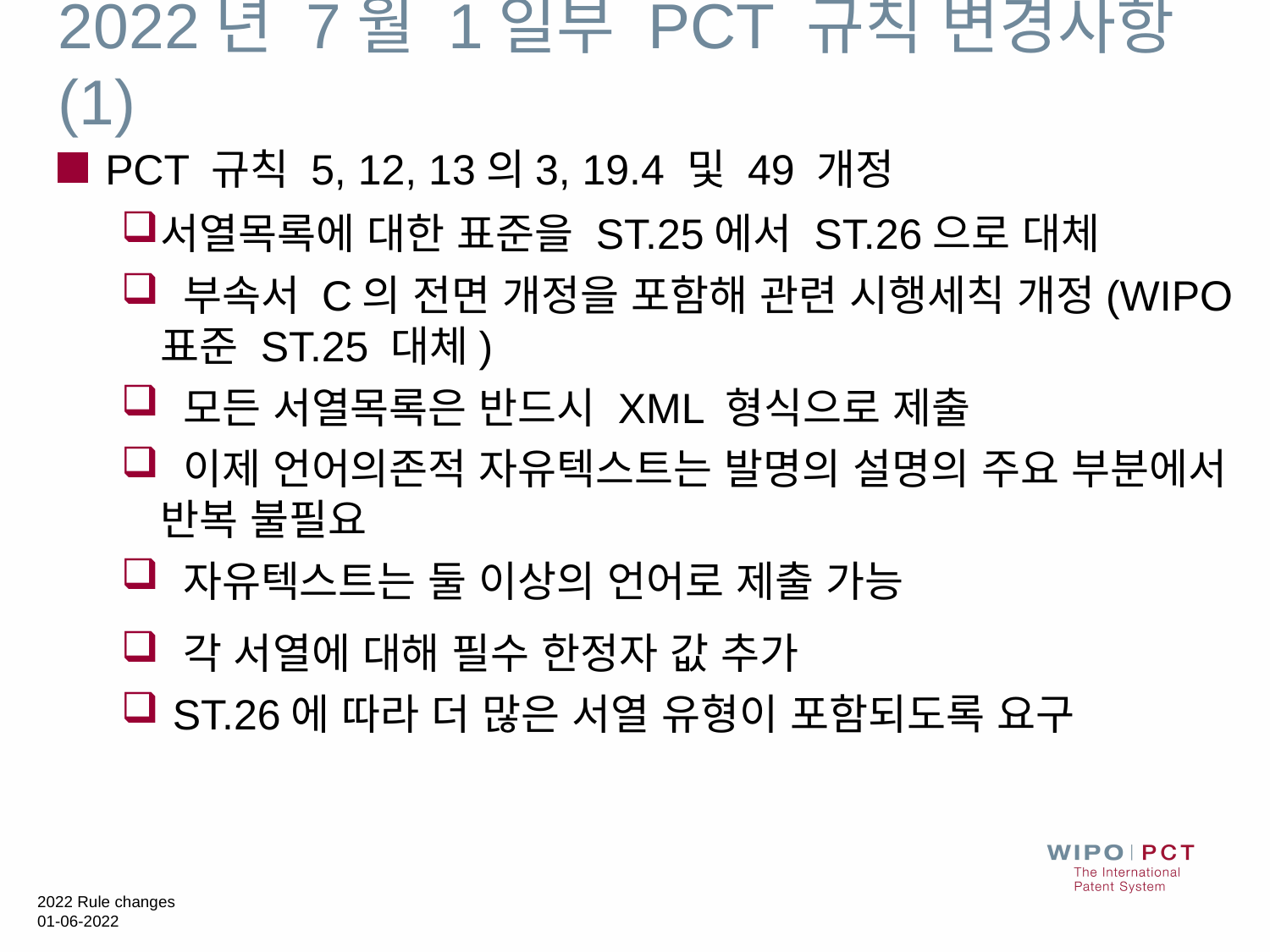

# 2022년 7월 1일부 PCT 규칙 변경사항(1)
PCT 규칙 5, 12, 13의3, 19.4 및 49 개정
서열목록에 대한 표준을 ST.25에서 ST.26으로 대체
 부속서 C의 전면 개정을 포함해 관련 시행세칙 개정(WIPO 표준 ST.25 대체)
 모든 서열목록은 반드시 XML 형식으로 제출
 이제 언어의존적 자유텍스트는 발명의 설명의 주요 부분에서 반복 불필요
 자유텍스트는 둘 이상의 언어로 제출 가능
 각 서열에 대해 필수 한정자 값 추가
 ST.26에 따라 더 많은 서열 유형이 포함되도록 요구